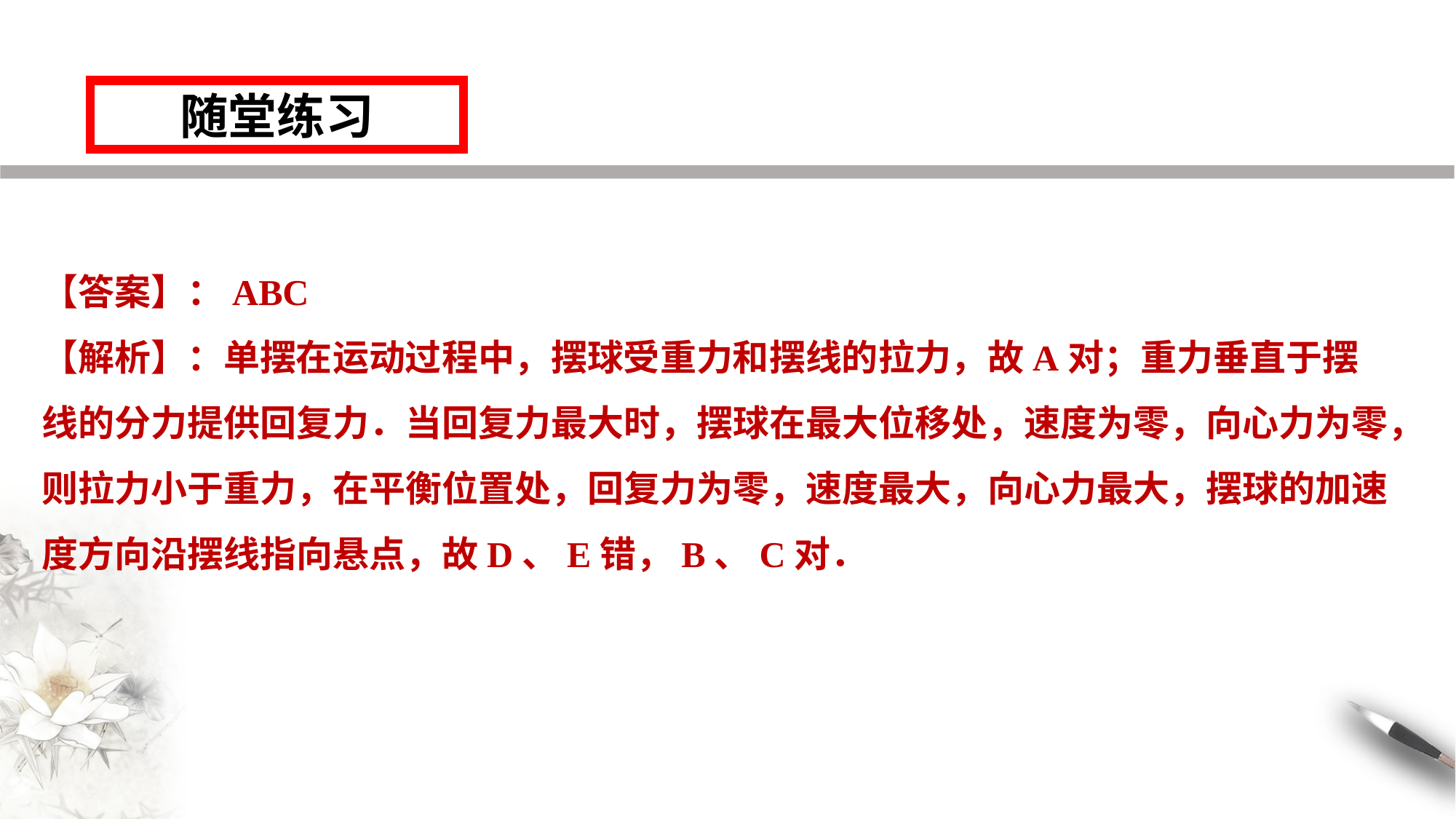

随堂练习

【答案】：ABC
【解析】：单摆在运动过程中，摆球受重力和摆线的拉力，故A对；重力垂直于摆线的分力提供回复力．当回复力最大时，摆球在最大位移处，速度为零，向心力为零，则拉力小于重力，在平衡位置处，回复力为零，速度最大，向心力最大，摆球的加速度方向沿摆线指向悬点，故D、E错，B、C对．